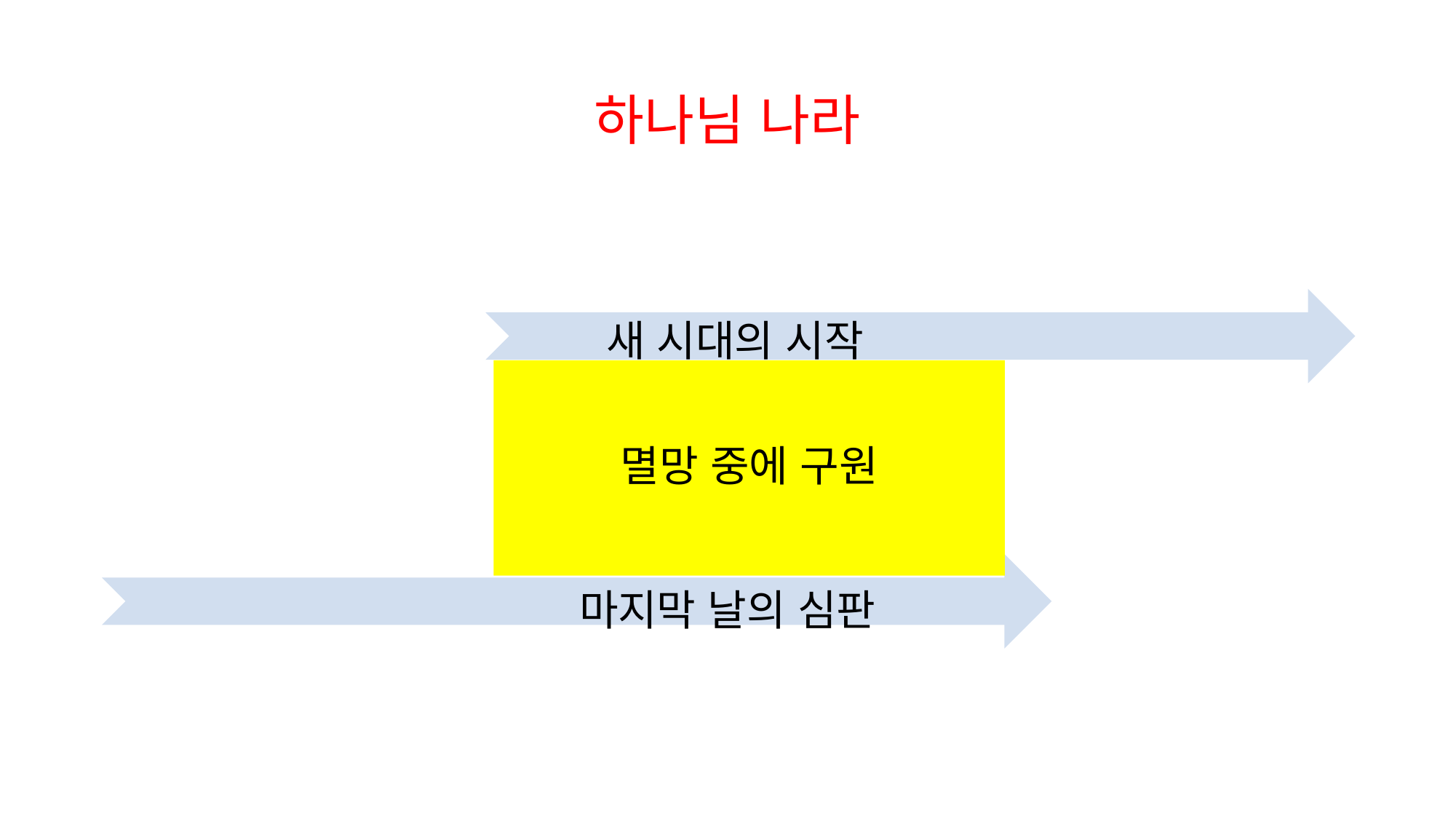

# 하나님 나라
새 시대의 시작
멸망 중에 구원
마지막 날의 심판